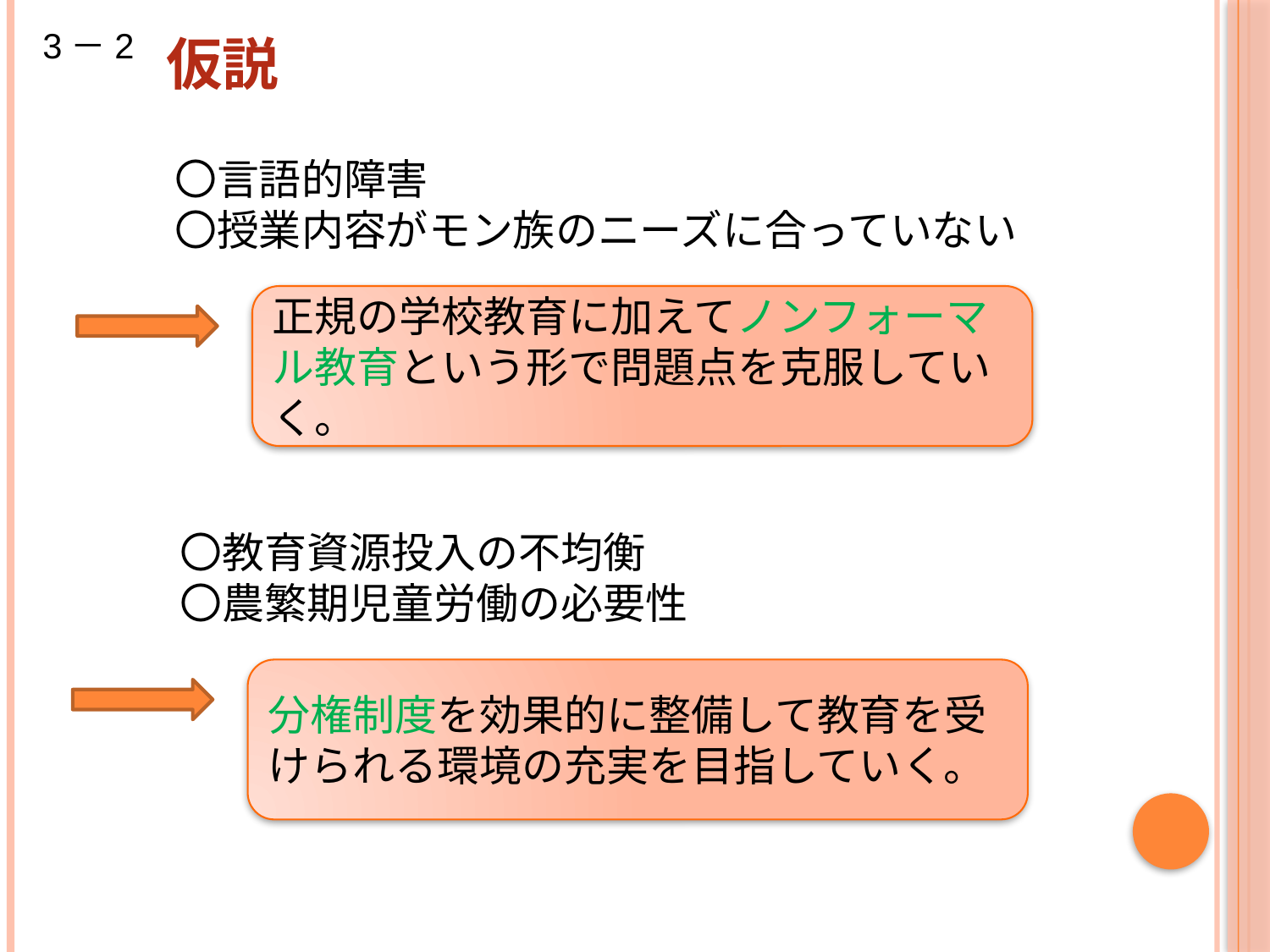

3－2
仮説
〇言語的障害
〇授業内容がモン族のニーズに合っていない

正規の学校教育に加えてノンフォーマル教育という形で問題点を克服していく。
〇教育資源投入の不均衡
〇農繁期児童労働の必要性
分権制度を効果的に整備して教育を受けられる環境の充実を目指していく。